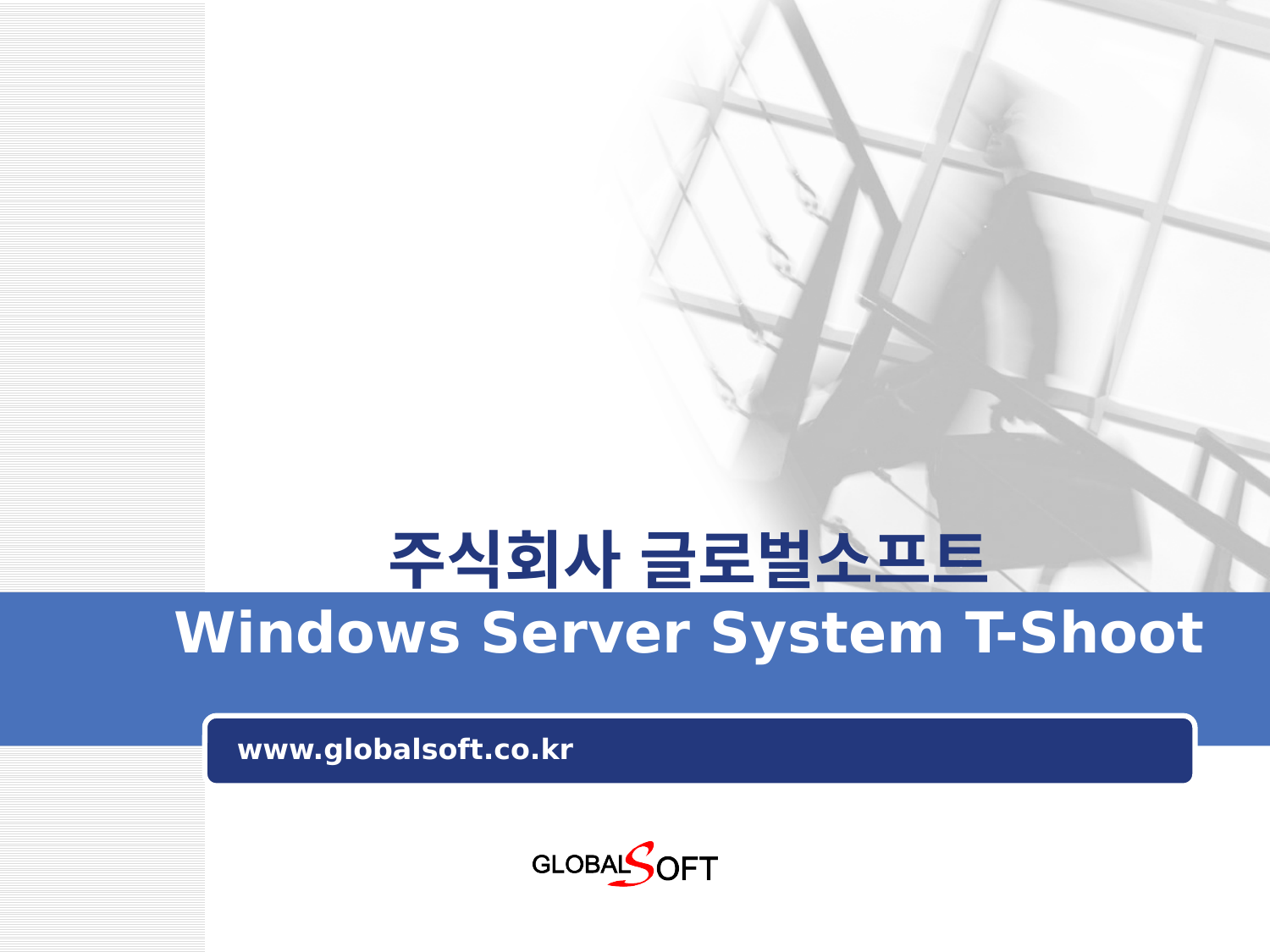

# 주식회사 글로벌소프트 Windows Server System T-Shoot
www.globalsoft.co.kr